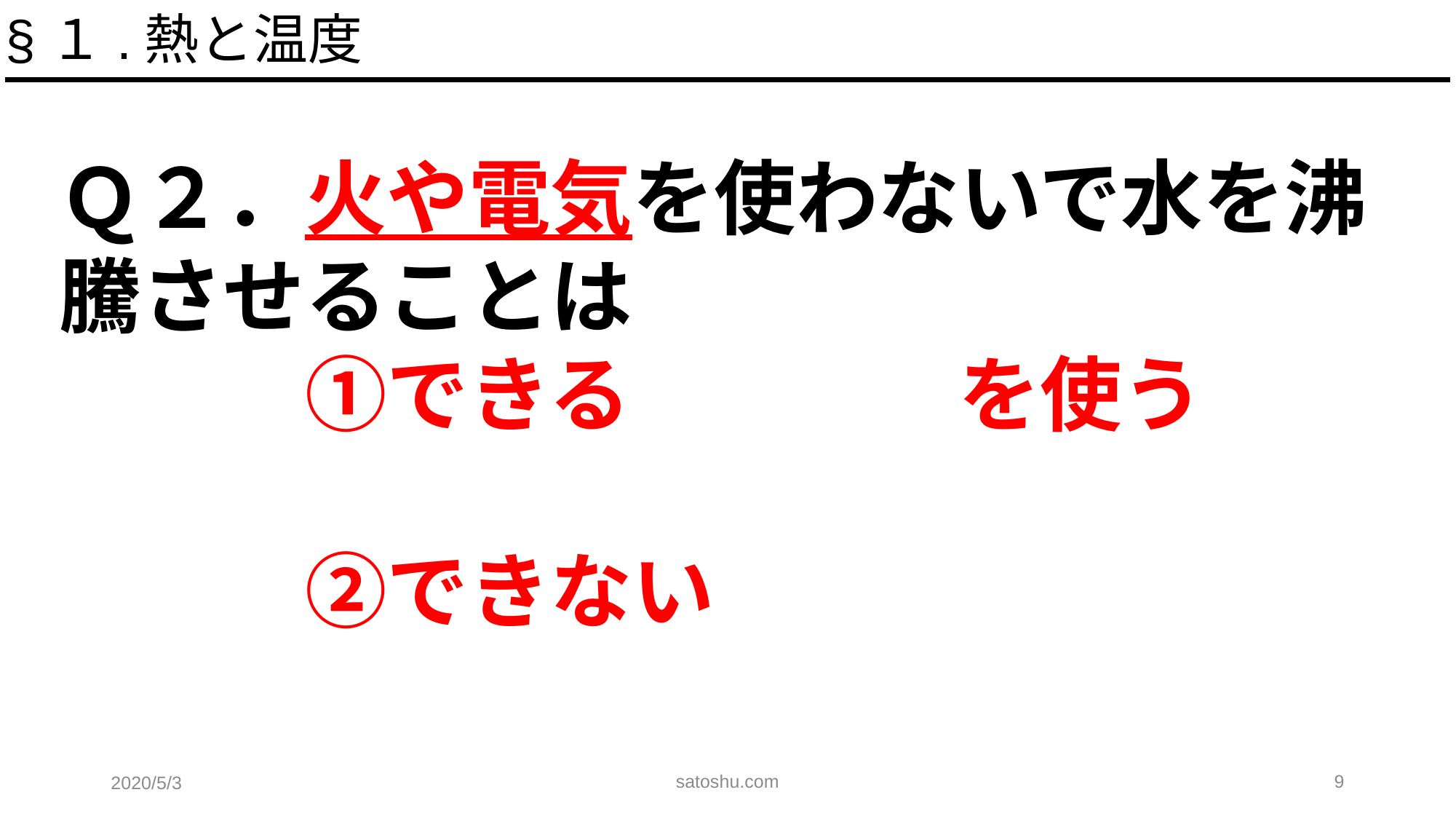

§１.熱と温度
Ｑ２．火や電気を使わないで水を沸騰させることは
　　　①できる　　　　を使う

　　　②できない
satoshu.com
9
2020/5/3